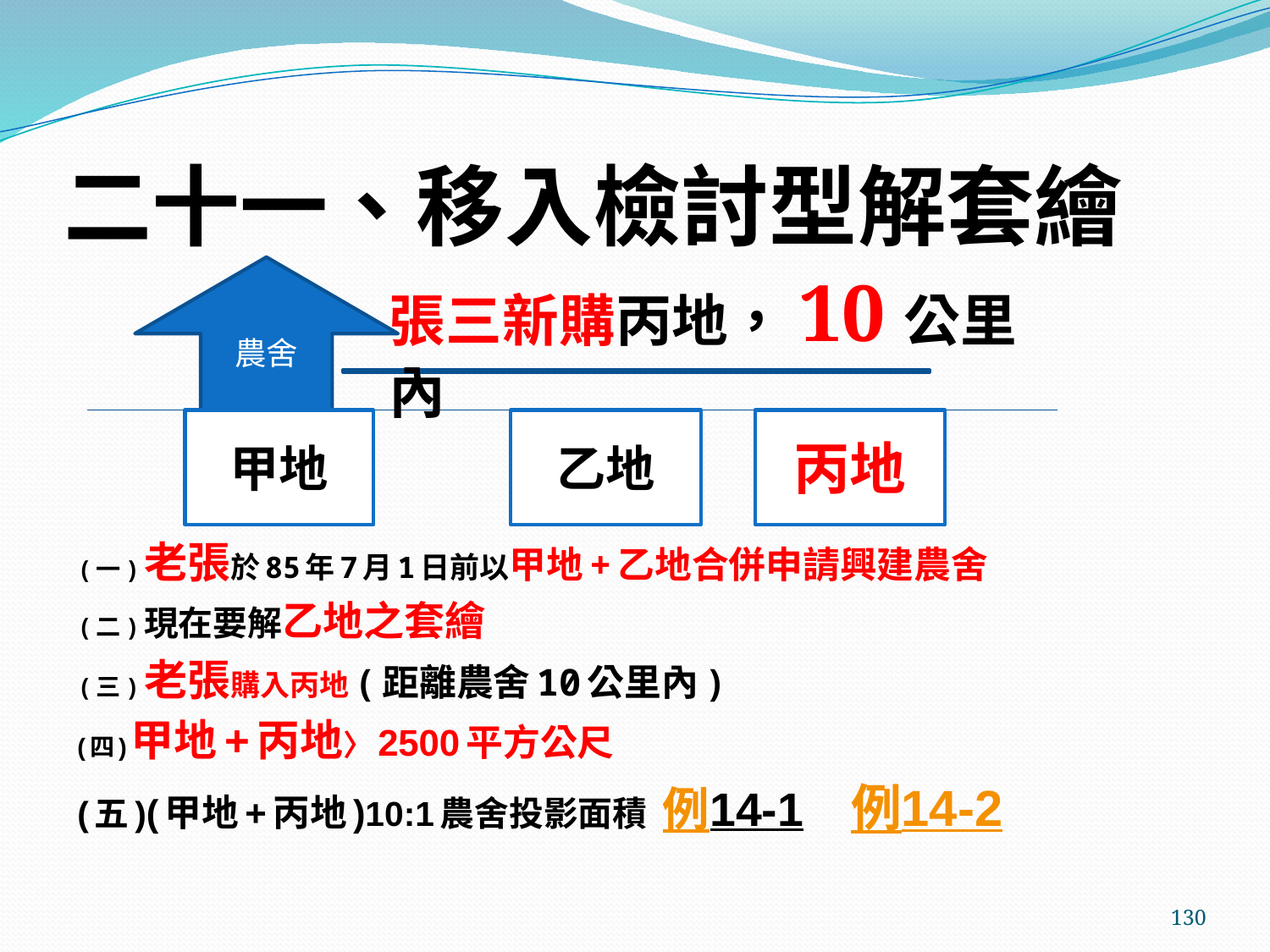

# 二十一、移入檢討型解套繪
農舍
張三新購丙地，10公里內

甲地
乙地
丙地

(一)老張於85年7月1日前以甲地+乙地合併申請興建農舍
(二)現在要解乙地之套繪
(三)老張購入丙地(距離農舍10公里內)
(四)甲地+丙地〉2500平方公尺
(五)(甲地+丙地)10:1農舍投影面積  例14-1   例14-2
130